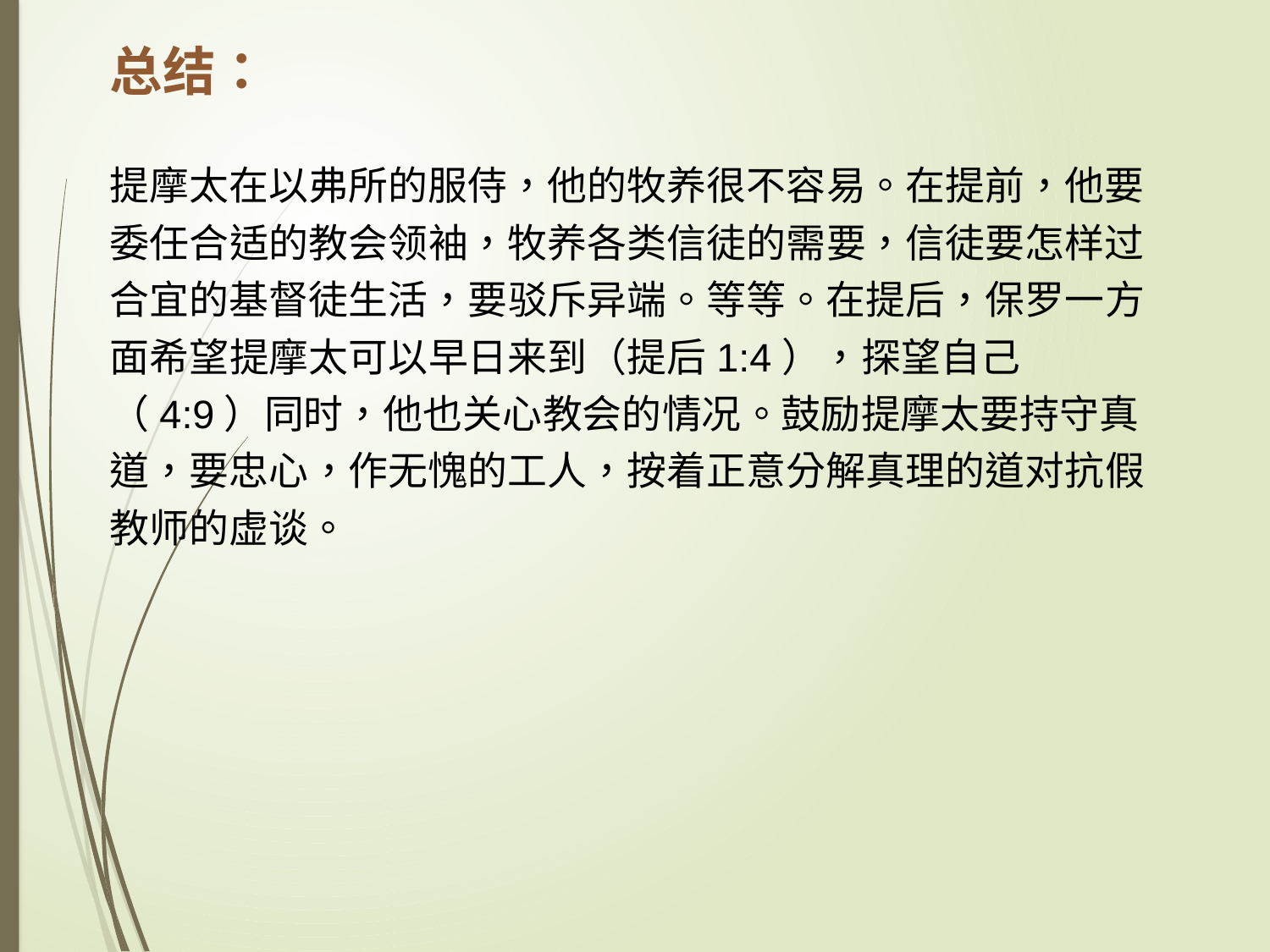

总结：‪
提摩太在以弗所的服侍，他的牧养很不容易。在提前，他要委任合适的教会领袖，牧养各类信徒的需要，信徒要怎样过合宜的基督徒生活，要驳斥异端。等等。在提后，保罗一方面希望提摩太可以早日来到（提后1:4），探望自己（4:9）同时，他也关心教会的情况。鼓励提摩太要持守真道，要忠心，作无愧的工人，按着正意分解真理的道对抗假教师的虚谈。